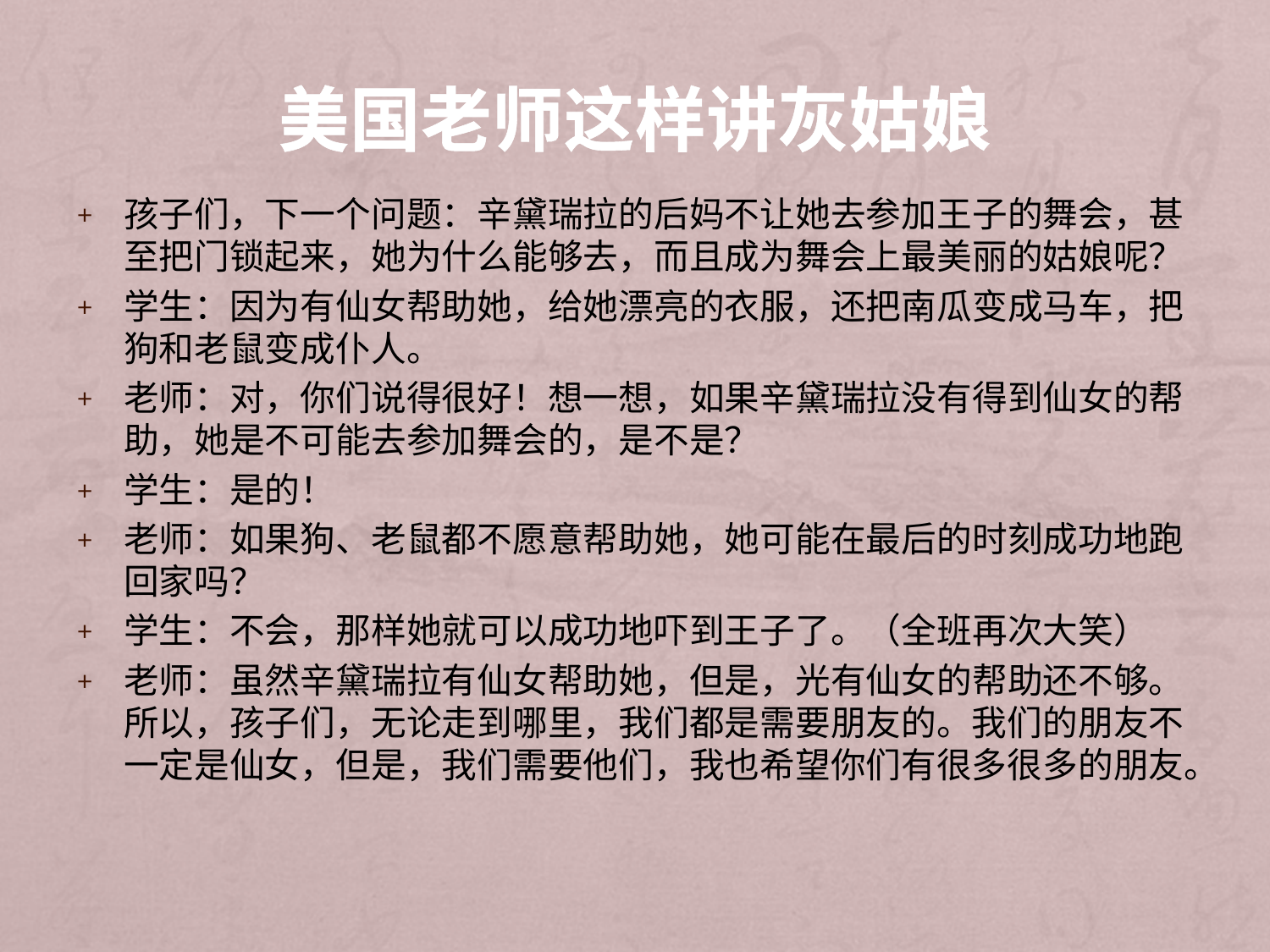

# 美国老师这样讲灰姑娘
孩子们，下一个问题：辛黛瑞拉的后妈不让她去参加王子的舞会，甚至把门锁起来，她为什么能够去，而且成为舞会上最美丽的姑娘呢？
学生：因为有仙女帮助她，给她漂亮的衣服，还把南瓜变成马车，把狗和老鼠变成仆人。
老师：对，你们说得很好！想一想，如果辛黛瑞拉没有得到仙女的帮助，她是不可能去参加舞会的，是不是？
学生：是的！
老师：如果狗、老鼠都不愿意帮助她，她可能在最后的时刻成功地跑回家吗？
学生：不会，那样她就可以成功地吓到王子了。（全班再次大笑）
老师：虽然辛黛瑞拉有仙女帮助她，但是，光有仙女的帮助还不够。所以，孩子们，无论走到哪里，我们都是需要朋友的。我们的朋友不一定是仙女，但是，我们需要他们，我也希望你们有很多很多的朋友。